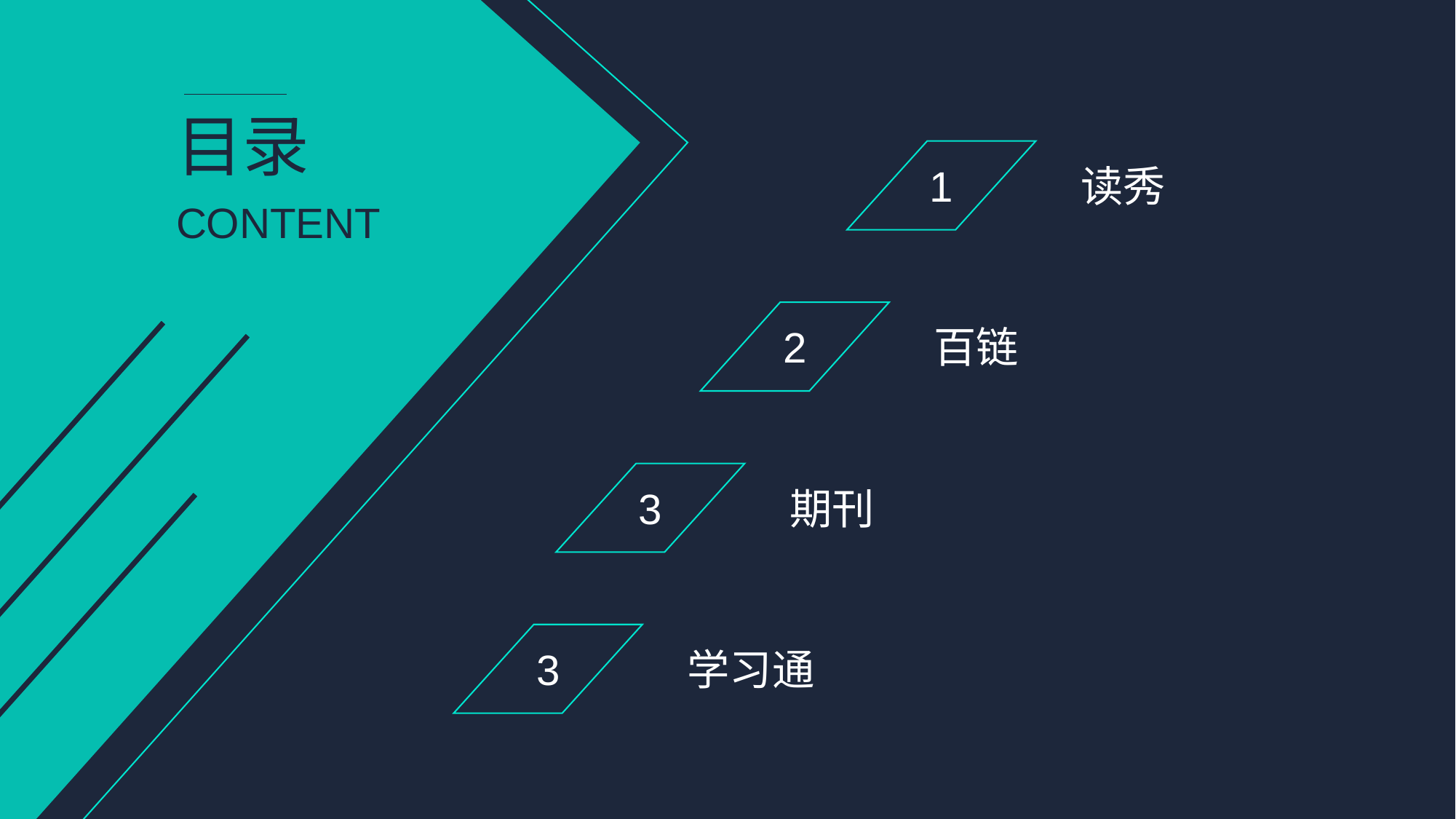

目录

1
读秀
CONTENT

2
百链

3
期刊

3
学习通